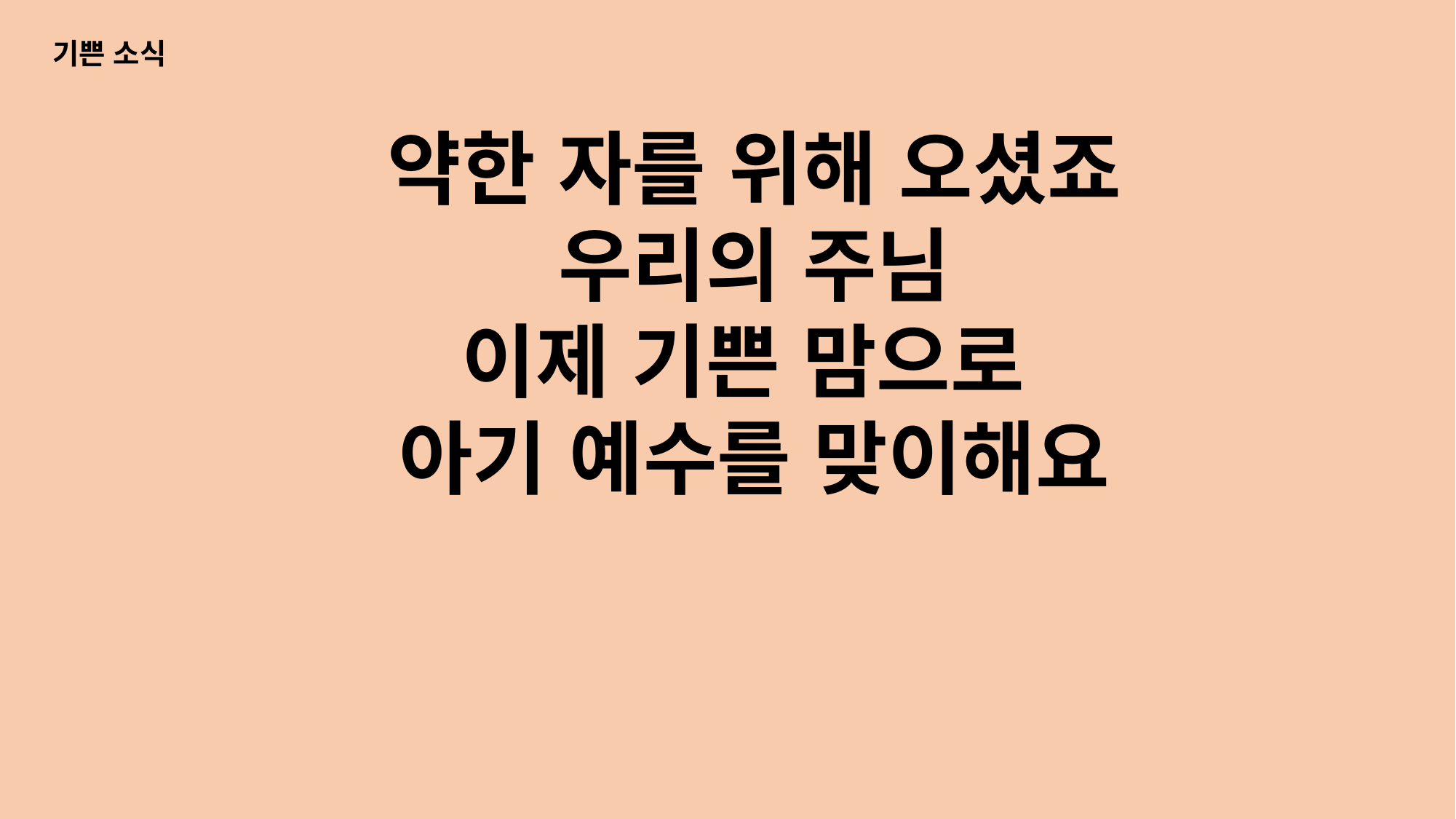

기쁜 소식
약한 자를 위해 오셨죠
우리의 주님
이제 기쁜 맘으로
아기 예수를 맞이해요